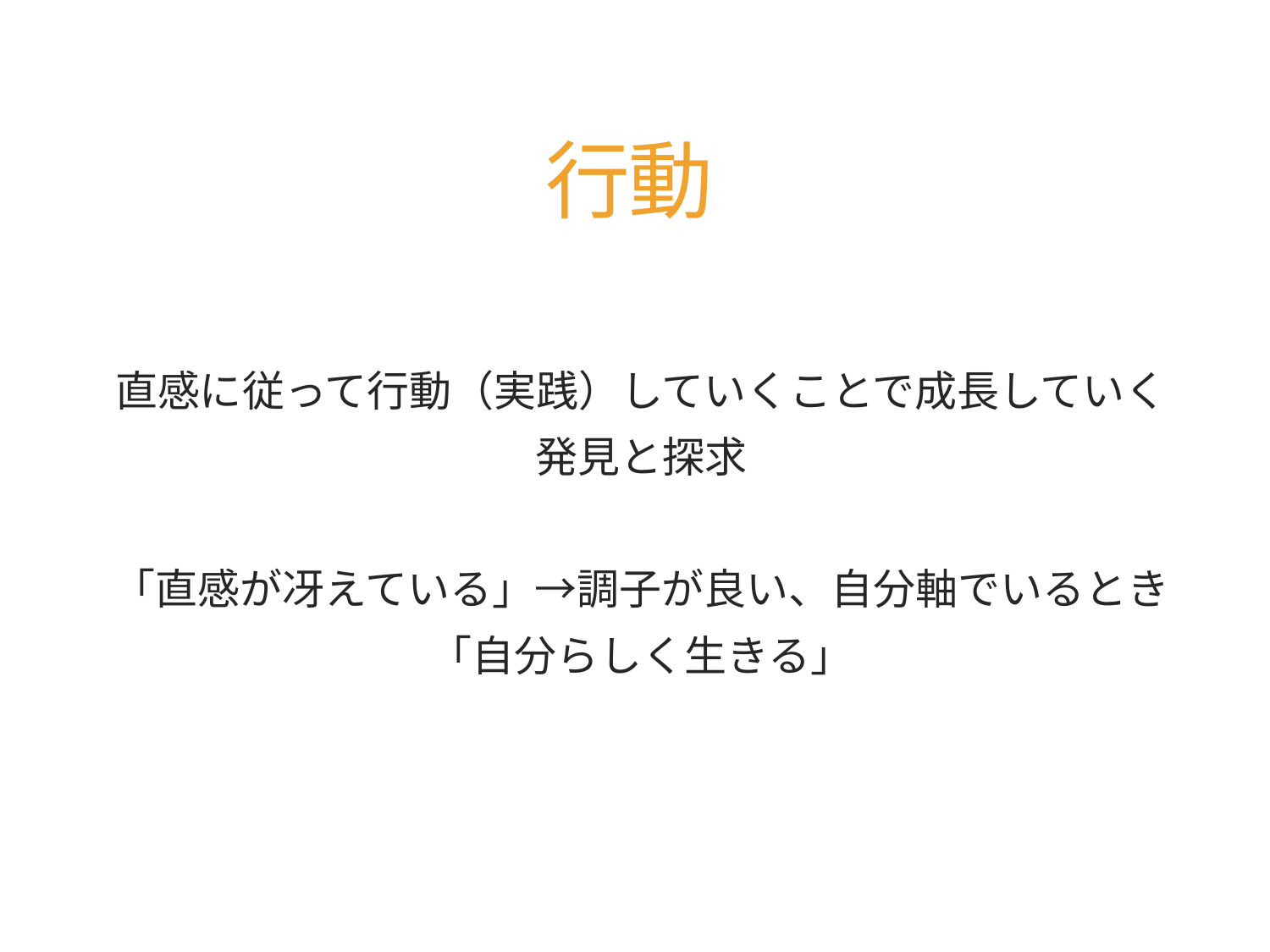

# 行動
直感に従って行動（実践）していくことで成長していく
発見と探求

「直感が冴えている」→調子が良い、自分軸でいるとき
「自分らしく生きる」